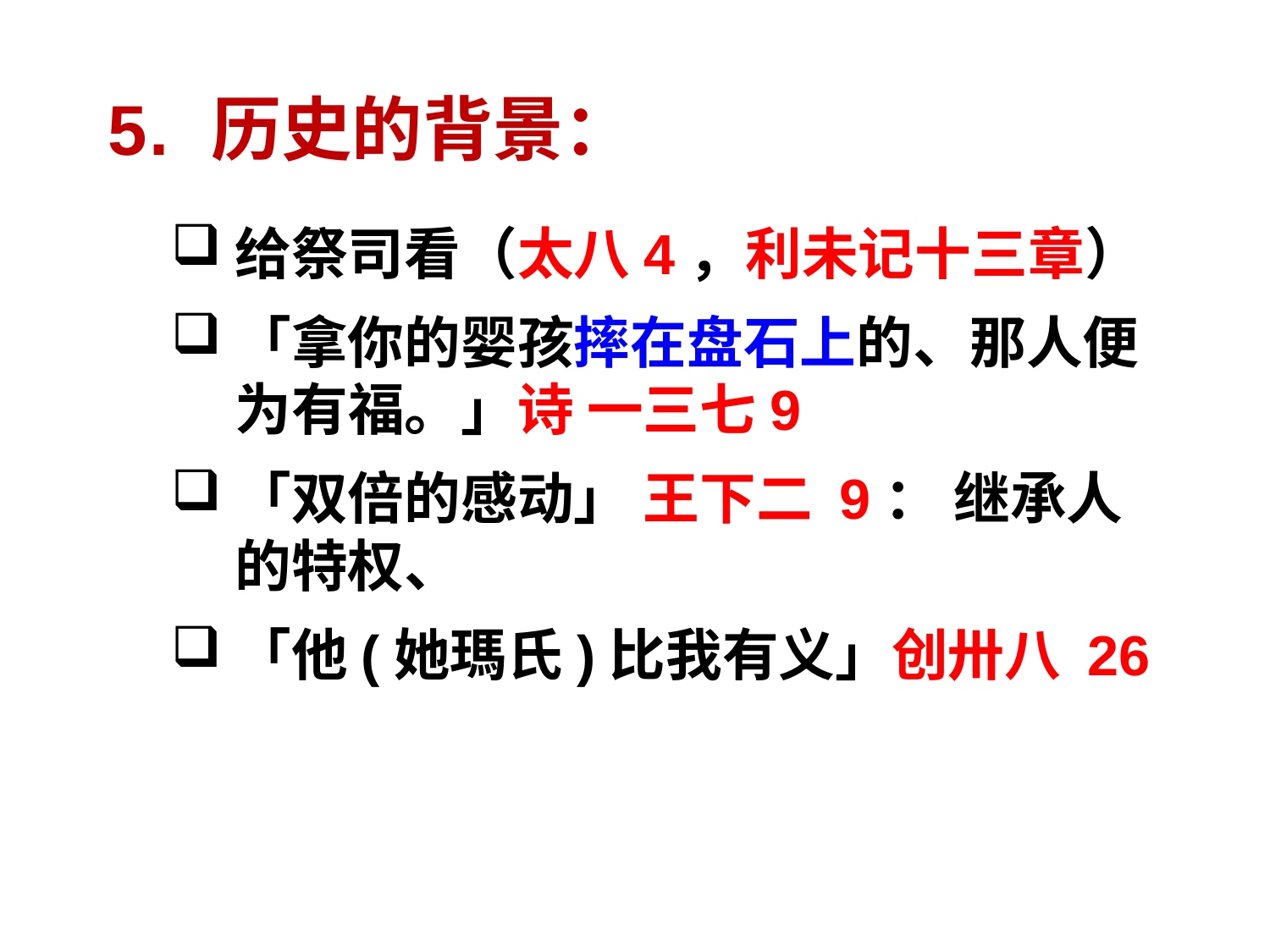

# 历史的背景：
给祭司看（太八4，利未记十三章）
「拿你的婴孩摔在盘石上的、那人便为有福。」诗 一三七9
「双倍的感动」 王下二 9： 继承人的特权、
「他(她瑪氏)比我有义」创卅八 26